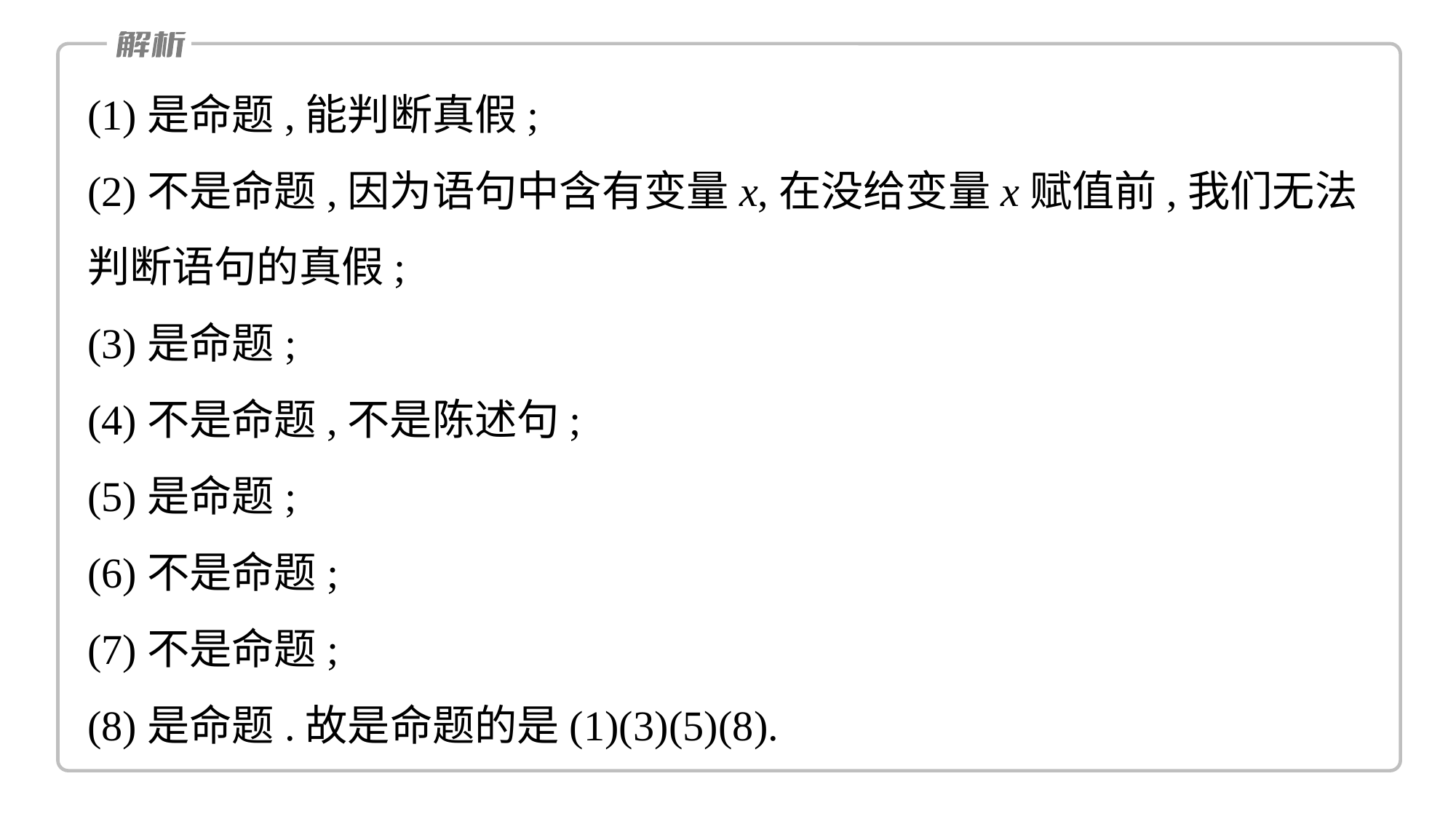

(1)是命题,能判断真假;
(2)不是命题,因为语句中含有变量x,在没给变量x赋值前,我们无法判断语句的真假;
(3)是命题;
(4)不是命题,不是陈述句;
(5)是命题;
(6)不是命题;
(7)不是命题;
(8)是命题.故是命题的是(1)(3)(5)(8).